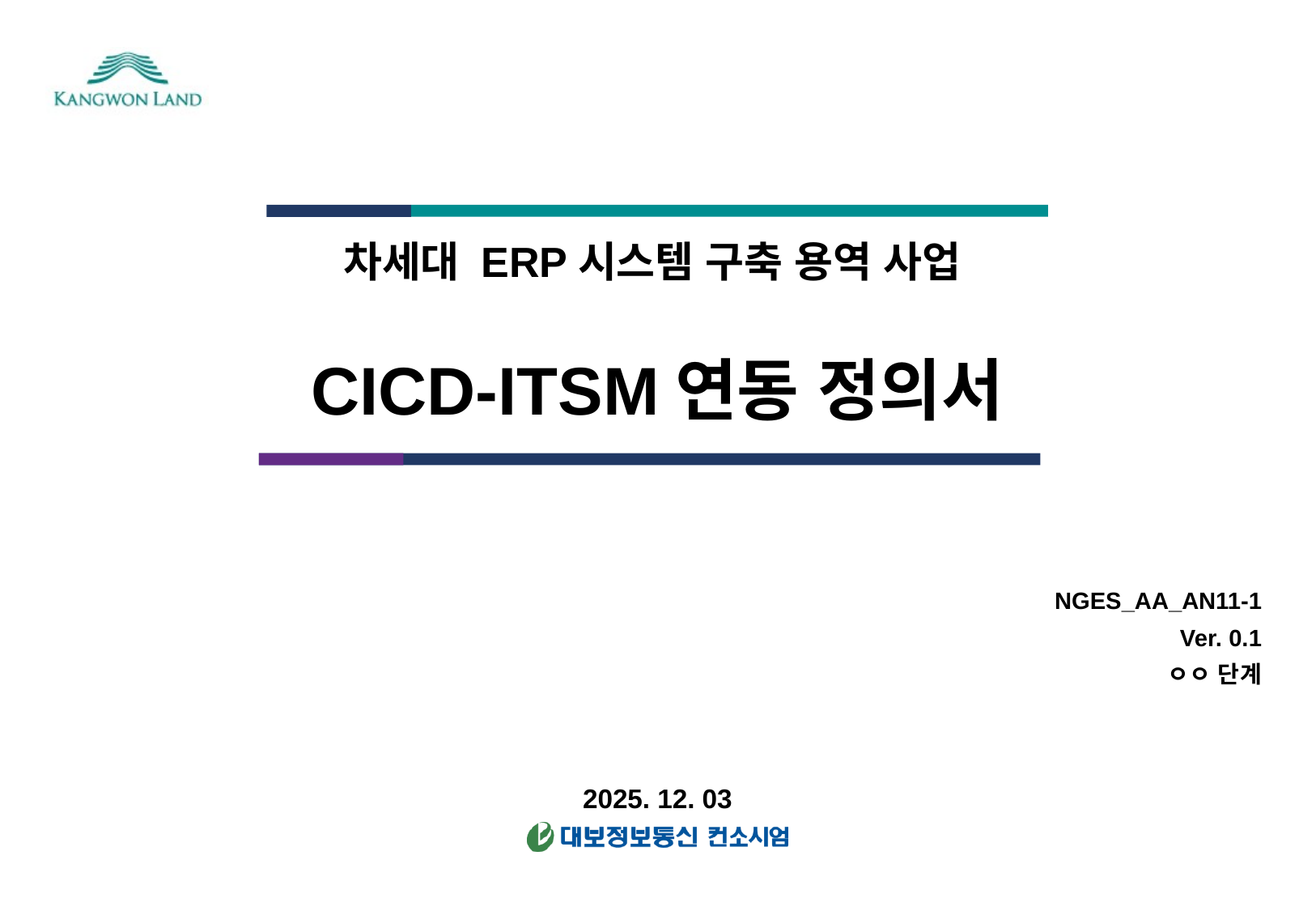

# CICD-ITSM연동 정의서
NGES_AA_AN11-1
Ver. 0.1
ㅇㅇ 단계
2025. 12. 03